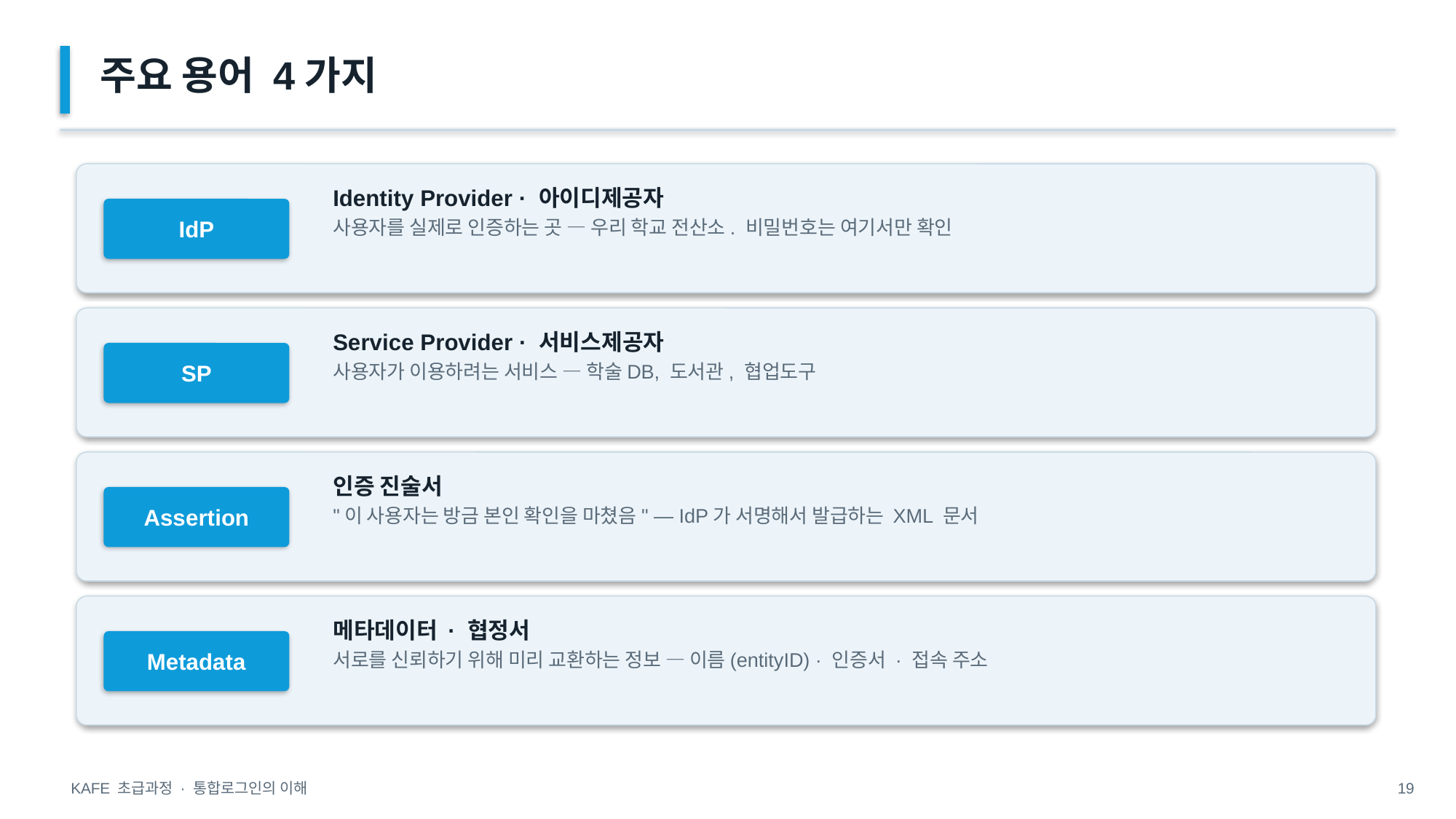

주요 용어 4가지

Identity Provider · 아이디제공자
사용자를 실제로 인증하는 곳 — 우리 학교 전산소. 비밀번호는 여기서만 확인
IdP

Service Provider · 서비스제공자
사용자가 이용하려는 서비스 — 학술DB, 도서관, 협업도구
SP

인증 진술서
"이 사용자는 방금 본인 확인을 마쳤음" — IdP가 서명해서 발급하는 XML 문서
Assertion

메타데이터 · 협정서
서로를 신뢰하기 위해 미리 교환하는 정보 — 이름(entityID) · 인증서 · 접속 주소
Metadata
KAFE 초급과정 · 통합로그인의 이해
19